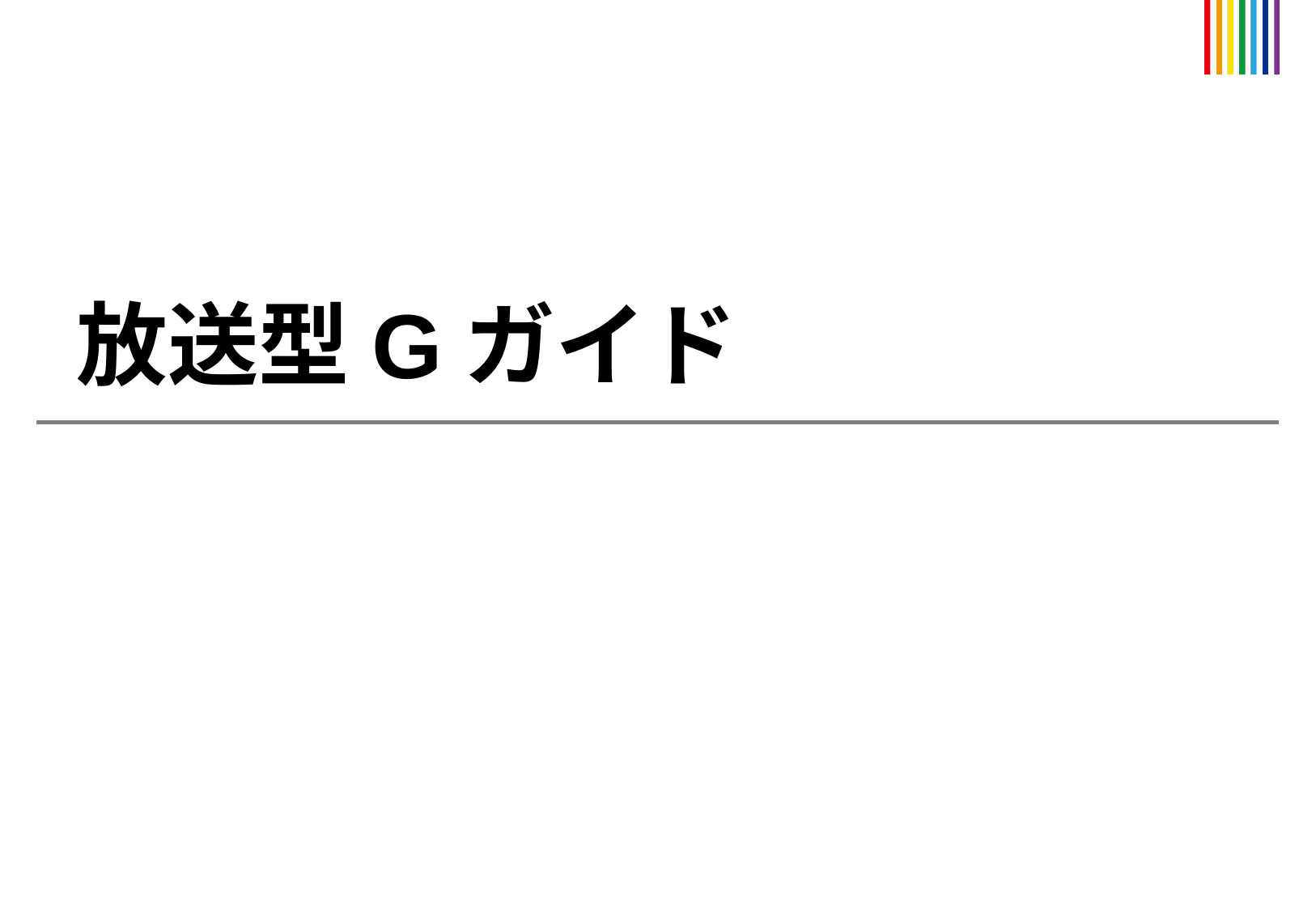

放送型Gガイド
2
©IPG inc. All Rights Reserved.